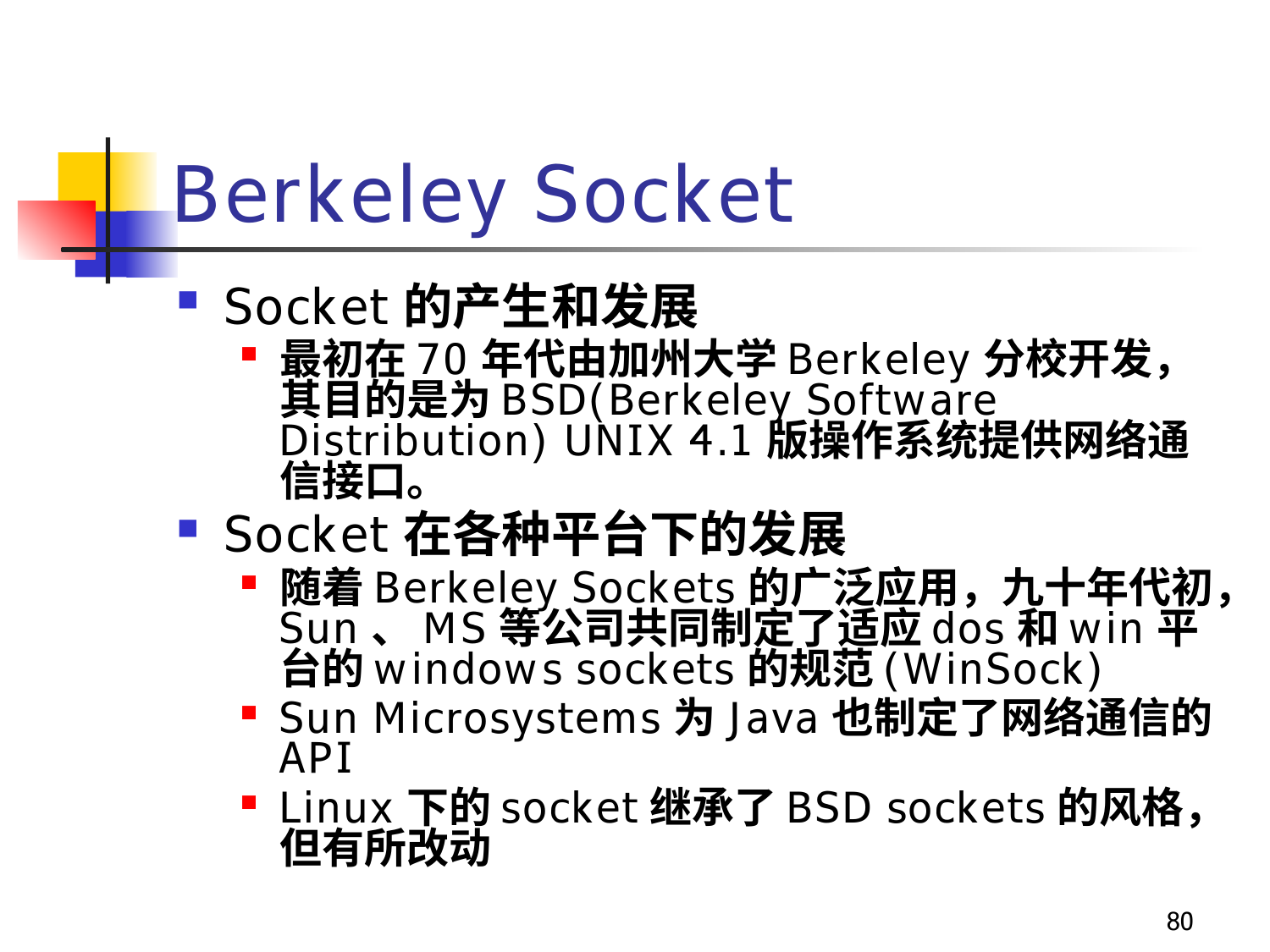

# Berkeley Socket
Socket的产生和发展
最初在70年代由加州大学Berkeley分校开发，其目的是为BSD(Berkeley Software Distribution) UNIX 4.1版操作系统提供网络通信接口。
Socket在各种平台下的发展
随着Berkeley Sockets的广泛应用，九十年代初，Sun、MS等公司共同制定了适应dos和win平台的windows sockets的规范(WinSock)
Sun Microsystems为Java也制定了网络通信的API
Linux下的socket继承了BSD sockets的风格，但有所改动
80